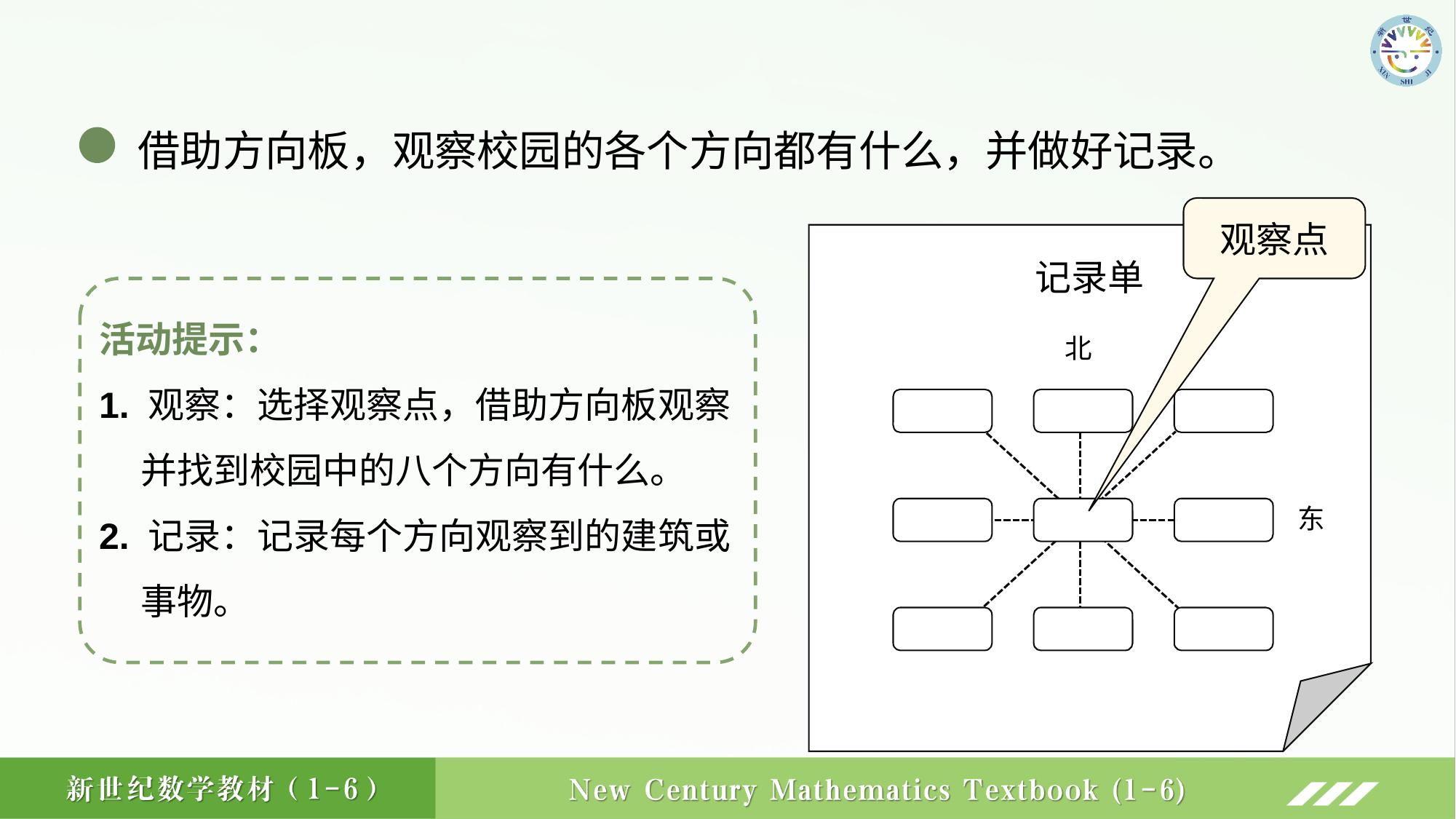

借助方向板，观察校园的各个方向都有什么，并做好记录。

观察点

记录单
北

东

活动提示：
1. 观察：选择观察点，借助方向板观察
    并找到校园中的八个方向有什么。
2. 记录：记录每个方向观察到的建筑或
    事物。